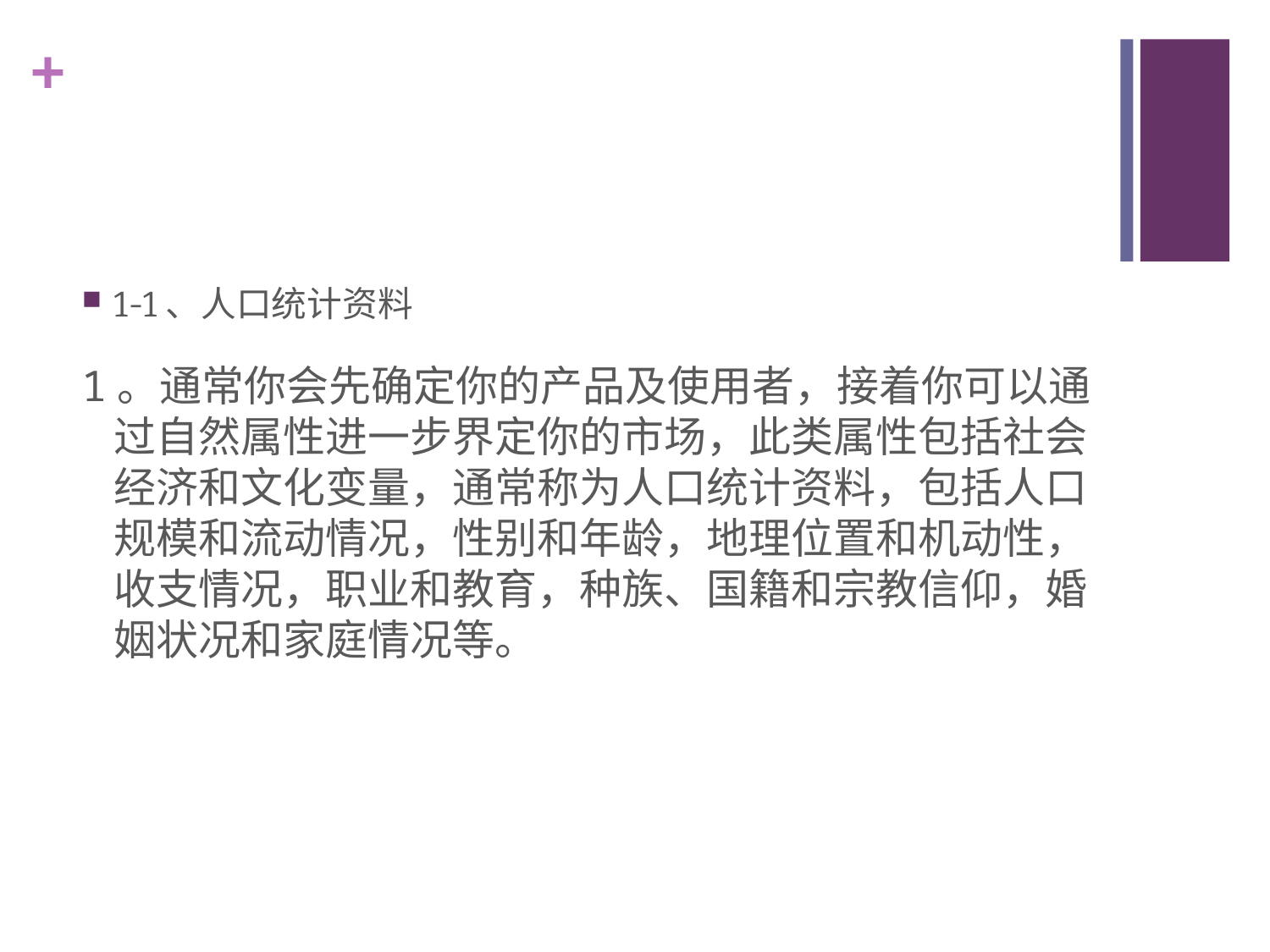

#
1-1、人口统计资料
1。通常你会先确定你的产品及使用者，接着你可以通过自然属性进一步界定你的市场，此类属性包括社会经济和文化变量，通常称为人口统计资料，包括人口规模和流动情况，性别和年龄，地理位置和机动性，收支情况，职业和教育，种族、国籍和宗教信仰，婚姻状况和家庭情况等。